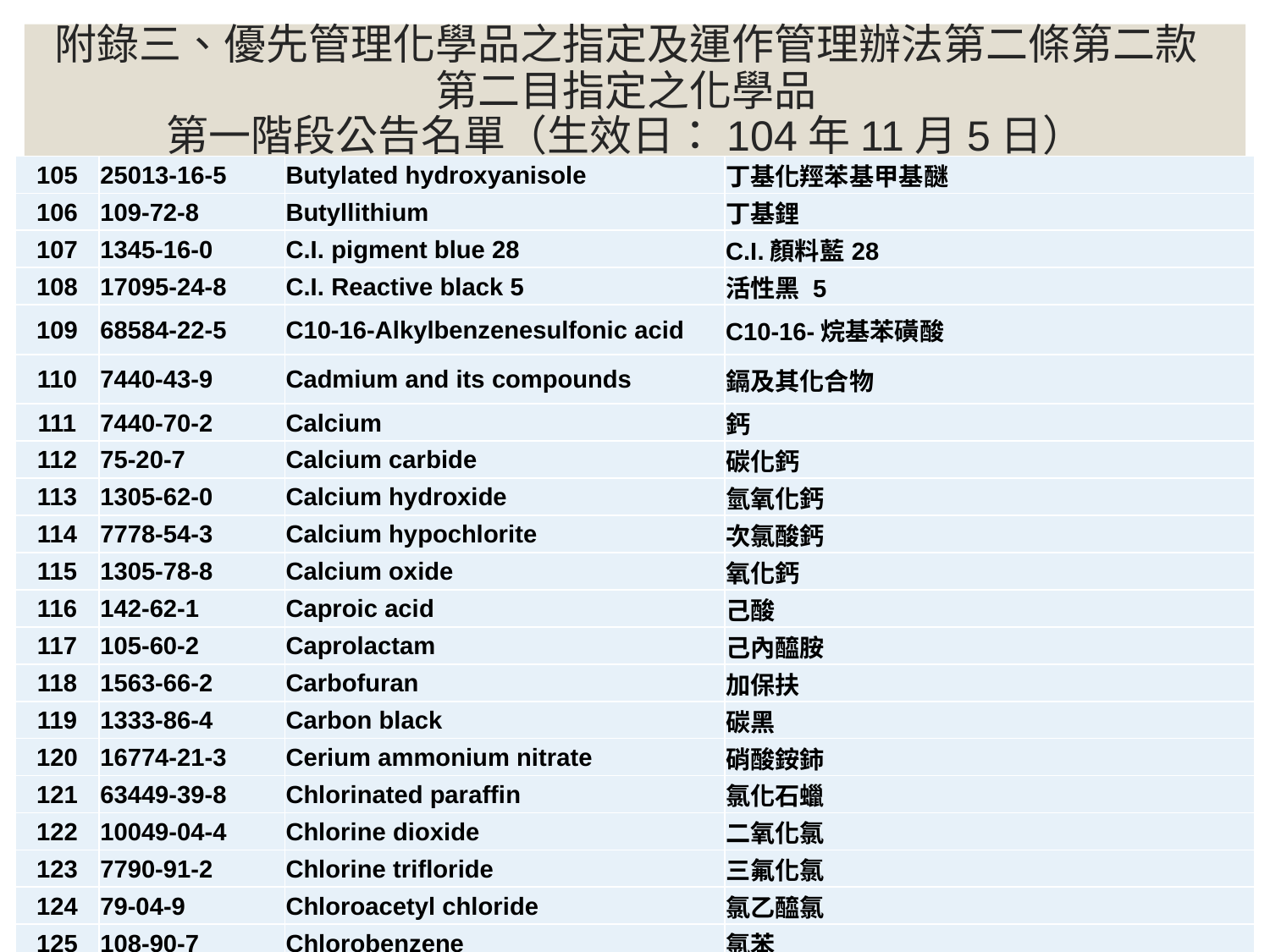

# 附錄三、優先管理化學品之指定及運作管理辦法第二條第二款第二目指定之化學品 第一階段公告名單（生效日：104年11月5日）
| 105 | 25013-16-5 | Butylated hydroxyanisole | 丁基化羥苯基甲基醚 |
| --- | --- | --- | --- |
| 106 | 109-72-8 | Butyllithium | 丁基鋰 |
| 107 | 1345-16-0 | C.I. pigment blue 28 | C.I.顏料藍28 |
| 108 | 17095-24-8 | C.I. Reactive black 5 | 活性黑 5 |
| 109 | 68584-22-5 | C10-16-Alkylbenzenesulfonic acid | C10-16-烷基苯磺酸 |
| 110 | 7440-43-9 | Cadmium and its compounds | 鎘及其化合物 |
| 111 | 7440-70-2 | Calcium | 鈣 |
| 112 | 75-20-7 | Calcium carbide | 碳化鈣 |
| 113 | 1305-62-0 | Calcium hydroxide | 氫氧化鈣 |
| 114 | 7778-54-3 | Calcium hypochlorite | 次氯酸鈣 |
| 115 | 1305-78-8 | Calcium oxide | 氧化鈣 |
| 116 | 142-62-1 | Caproic acid | 己酸 |
| 117 | 105-60-2 | Caprolactam | 己內醯胺 |
| 118 | 1563-66-2 | Carbofuran | 加保扶 |
| 119 | 1333-86-4 | Carbon black | 碳黑 |
| 120 | 16774-21-3 | Cerium ammonium nitrate | 硝酸銨鈰 |
| 121 | 63449-39-8 | Chlorinated paraffin | 氯化石蠟 |
| 122 | 10049-04-4 | Chlorine dioxide | 二氧化氯 |
| 123 | 7790-91-2 | Chlorine trifloride | 三氟化氯 |
| 124 | 79-04-9 | Chloroacetyl chloride | 氯乙醯氯 |
| 125 | 108-90-7 | Chlorobenzene | 氯苯 |
| 126 | 7790-94-5 | Chlorosulphonic acid | 氯磺酸 |